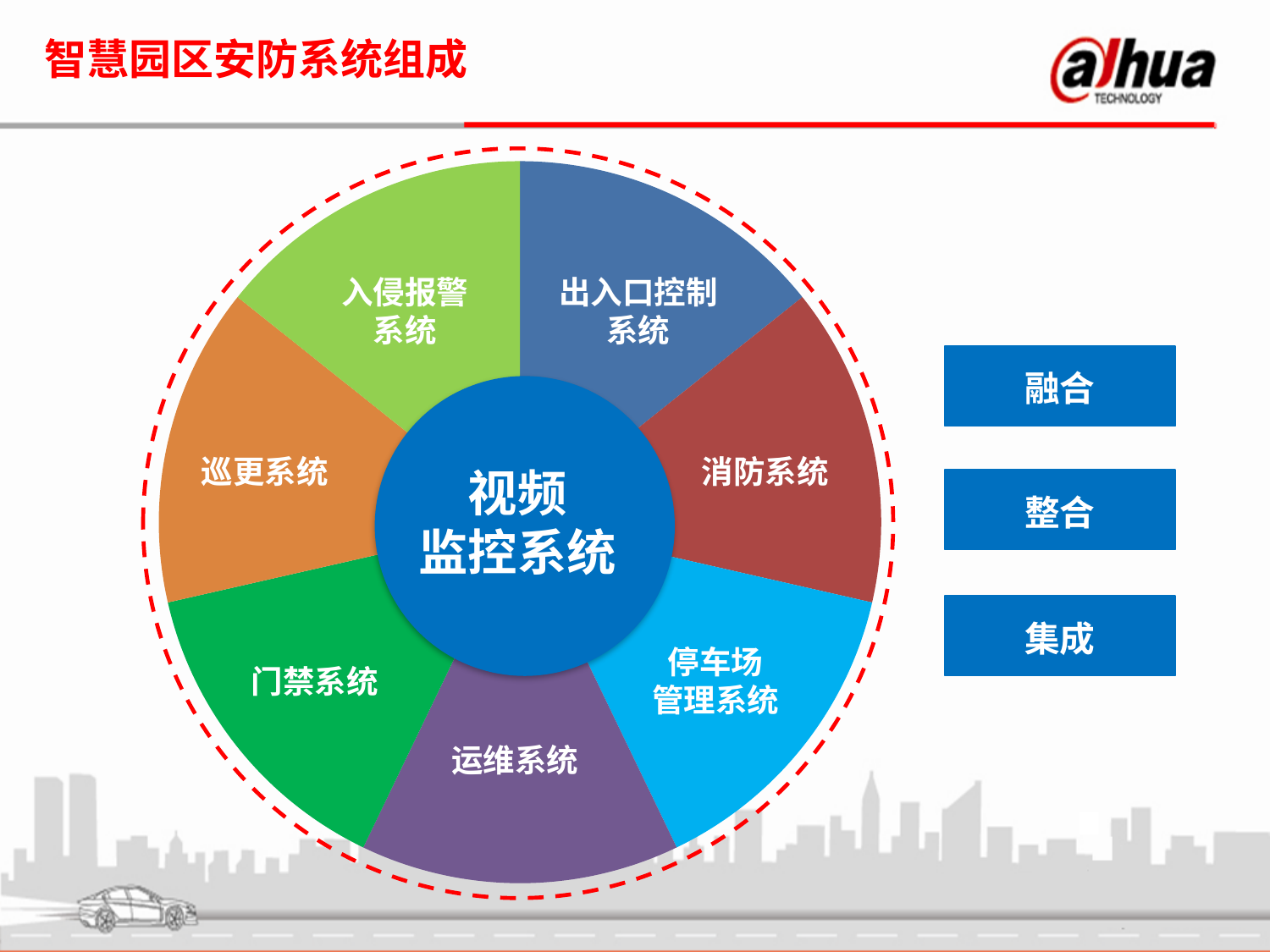

智慧园区安防系统组成

### Chart

| Category | 销售额 |
|---|---|
|  | 0.14285714285714285 |
|  | 0.14285714285714285 |
|  | 0.14285714285714285 |
|  | 0.14285714285714285 |
|  | 0.14285714285714285 |
|  | 0.14285714285714285 |
|  | 0.14285714285714285 |
入侵报警系统
出入口控制系统

融合

巡更系统
消防系统
视频
监控系统

整合

集成
停车场
管理系统
门禁系统
运维系统